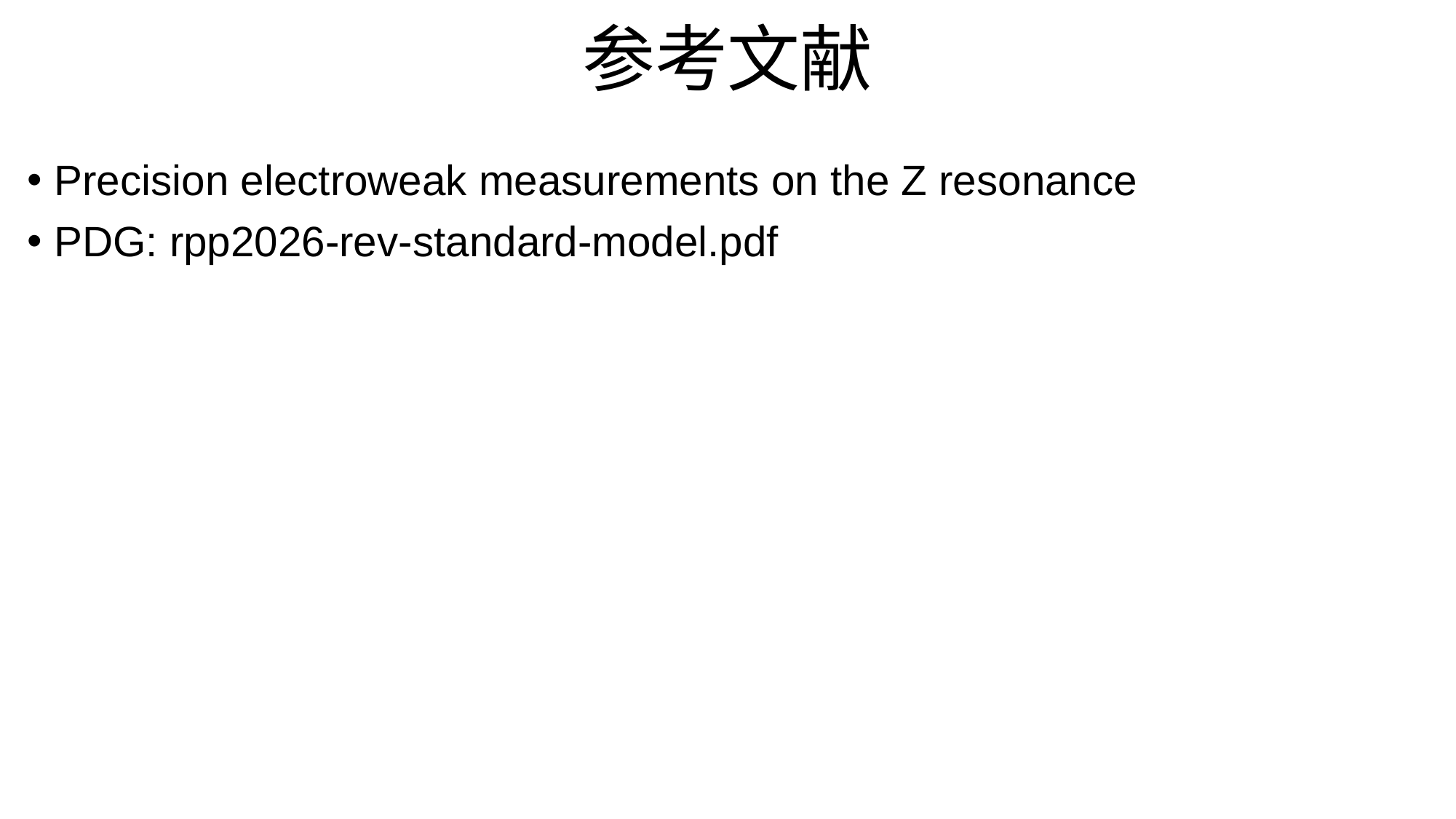

# 参考文献
Precision electroweak measurements on the Z resonance
PDG: rpp2026-rev-standard-model.pdf